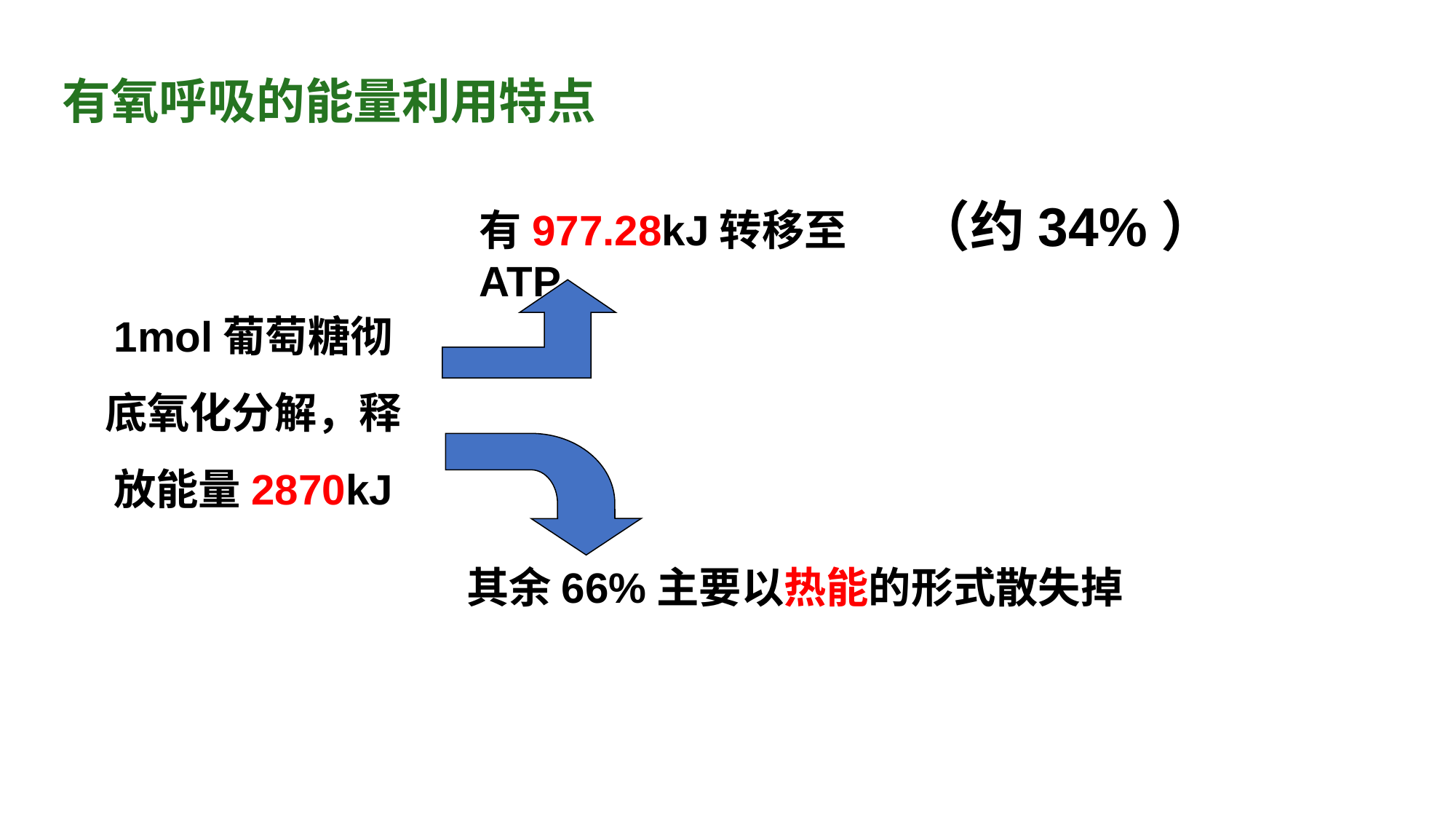

有氧呼吸的能量利用特点
（约34%）
有977.28kJ转移至ATP

1mol葡萄糖彻底氧化分解，释放能量2870kJ

其余66%主要以热能的形式散失掉